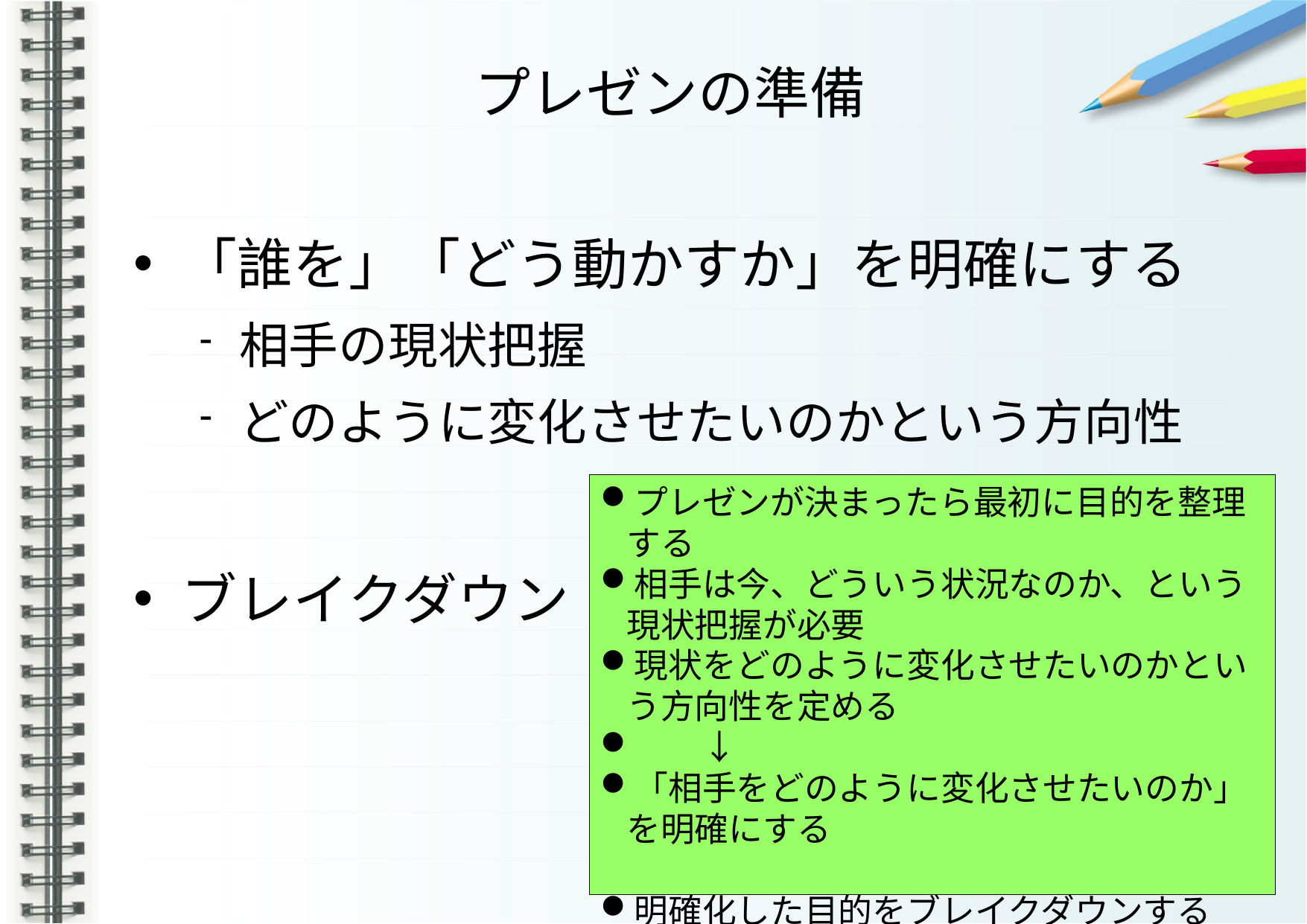

プレゼンの準備
「誰を」「どう動かすか」を明確にする
相手の現状把握
どのように変化させたいのかという方向性

ブレイクダウン
プレゼンが決まったら最初に目的を整理する
相手は今、どういう状況なのか、という現状把握が必要
現状をどのように変化させたいのかという方向性を定める
　　↓
「相手をどのように変化させたいのか」を明確にする

明確化した目的をブレイクダウンする
「ブレイクダウン」目的に到達する過程を細分化する